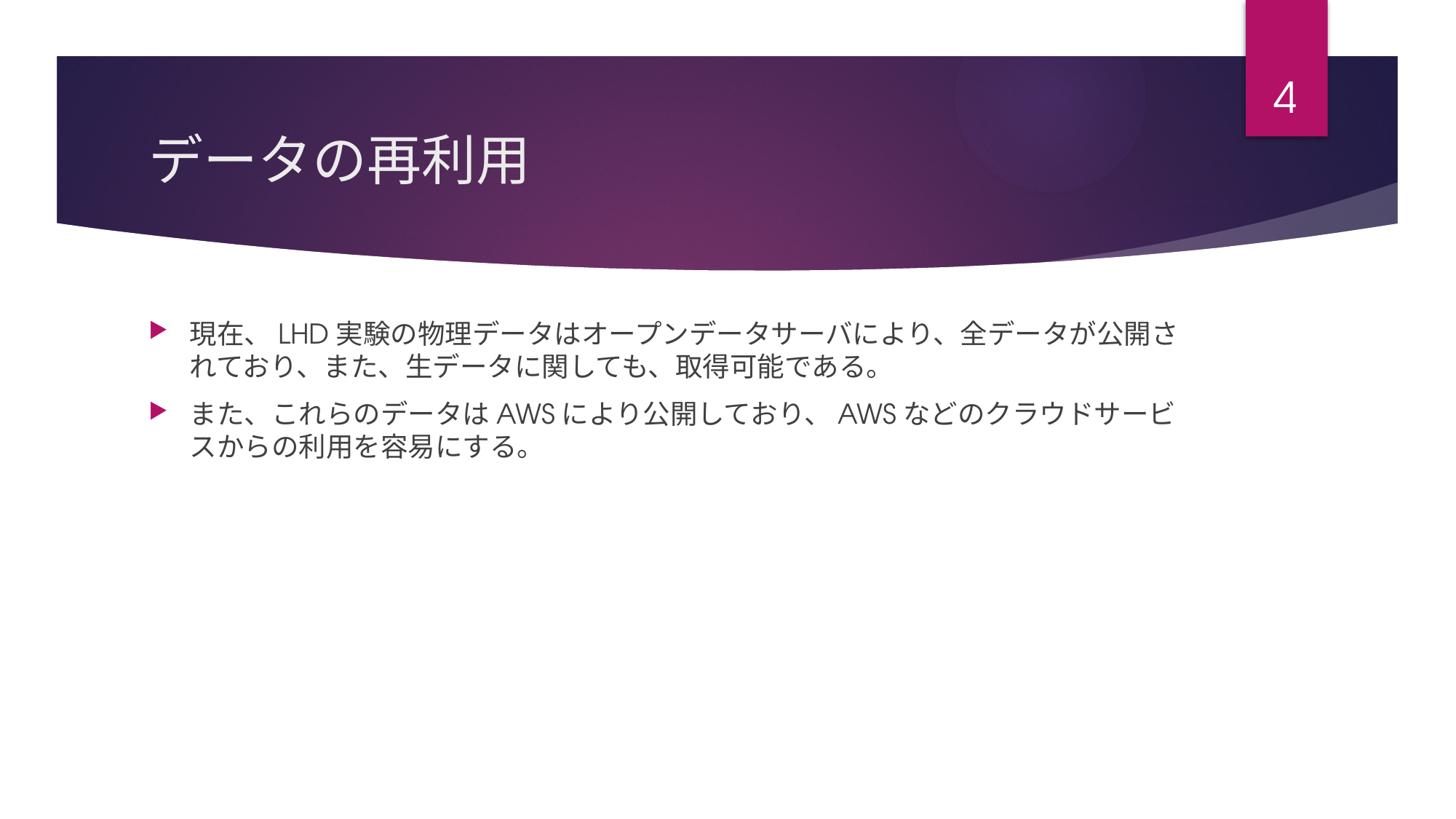

4
# データの再利用
現在、LHD実験の物理データはオープンデータサーバにより、全データが公開されており、また、生データに関しても、取得可能である。
また、これらのデータはAWSにより公開しており、AWSなどのクラウドサービスからの利用を容易にする。